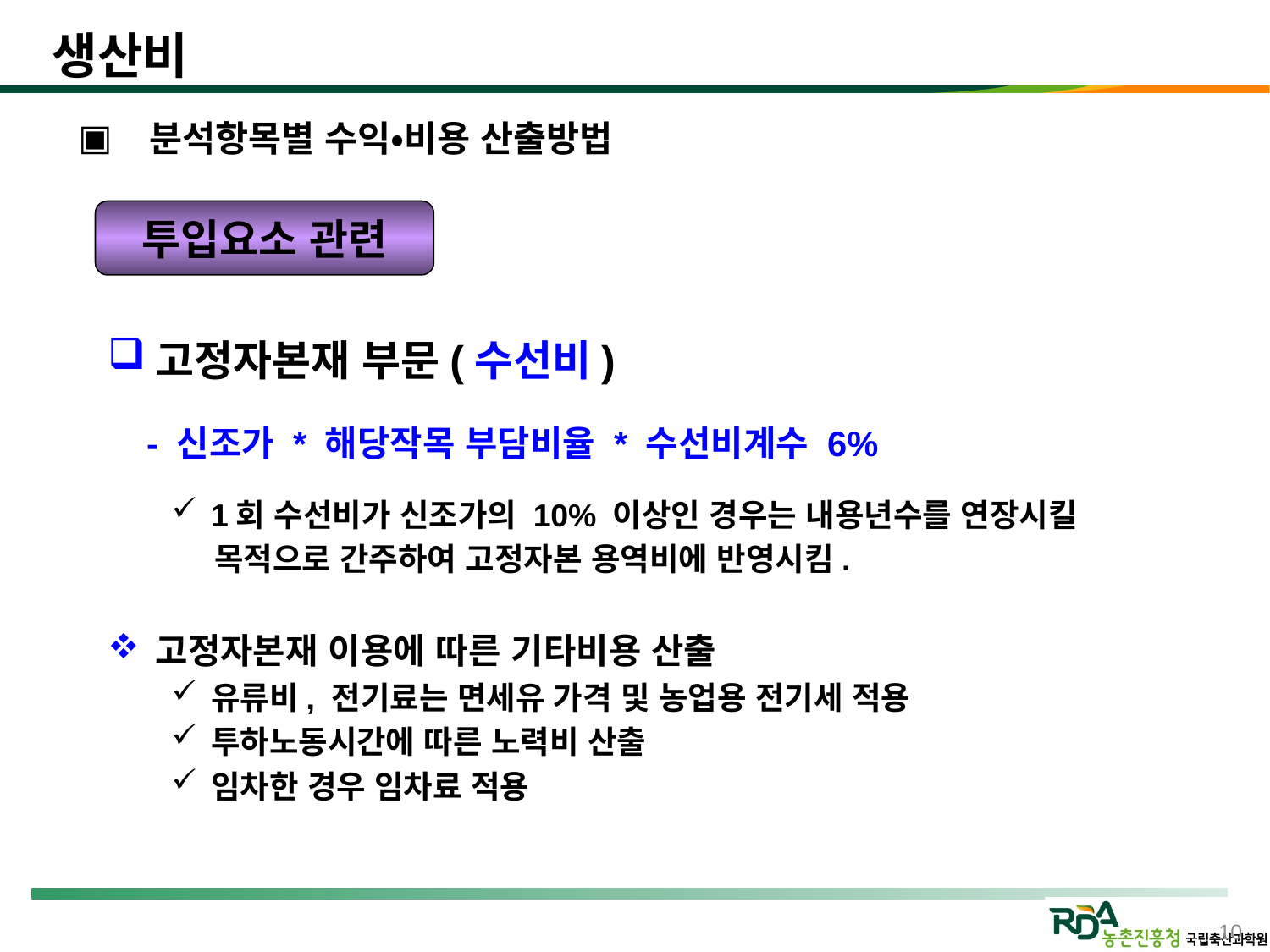

생산비
 분석항목별 수익•비용 산출방법
투입요소 관련
고정자본재 부문(수선비)

    - 신조가 * 해당작목 부담비율 * 수선비계수 6%

1회 수선비가 신조가의 10% 이상인 경우는 내용년수를 연장시킬
    목적으로 간주하여 고정자본 용역비에 반영시킴.

고정자본재 이용에 따른 기타비용 산출
유류비, 전기료는 면세유 가격 및 농업용 전기세 적용
투하노동시간에 따른 노력비 산출
임차한 경우 임차료 적용
10